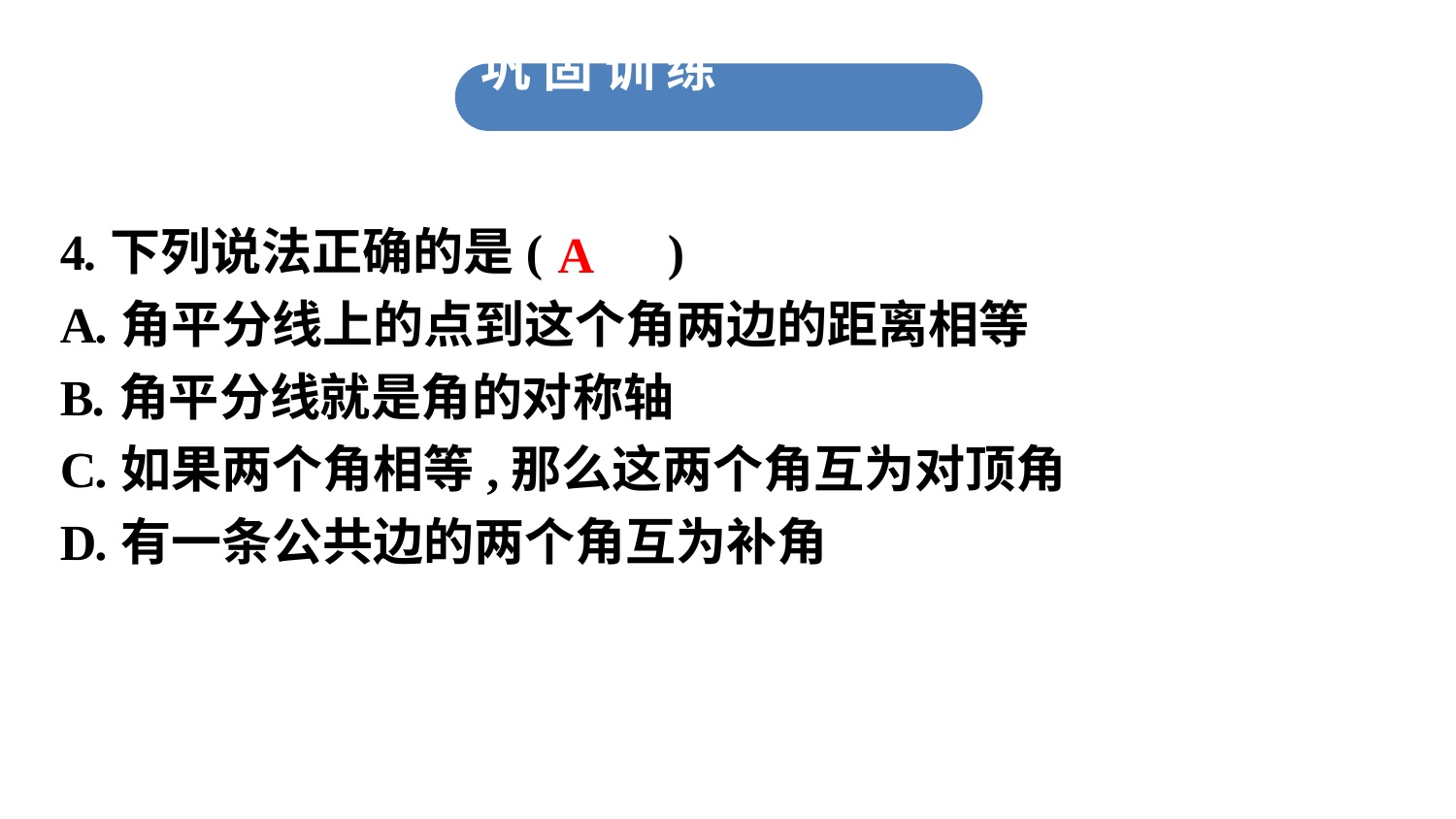

巩 固 训 练
4.下列说法正确的是(　　)
A.角平分线上的点到这个角两边的距离相等
B.角平分线就是角的对称轴
C.如果两个角相等,那么这两个角互为对顶角
D.有一条公共边的两个角互为补角
A